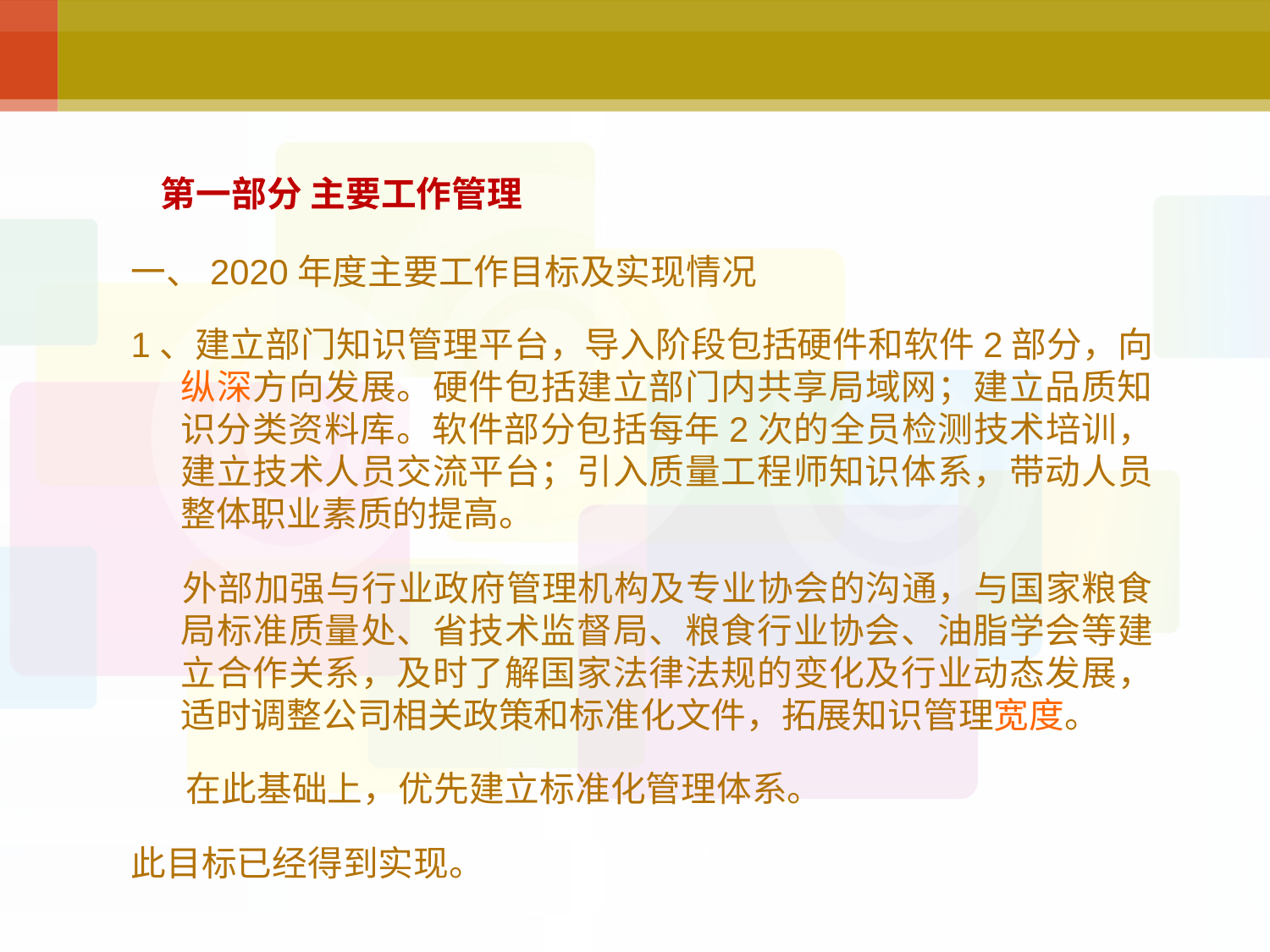

# 第一部分 主要工作管理
一、2020年度主要工作目标及实现情况
1、建立部门知识管理平台，导入阶段包括硬件和软件2部分，向纵深方向发展。硬件包括建立部门内共享局域网；建立品质知识分类资料库。软件部分包括每年2次的全员检测技术培训，建立技术人员交流平台；引入质量工程师知识体系，带动人员整体职业素质的提高。
     外部加强与行业政府管理机构及专业协会的沟通，与国家粮食局标准质量处、省技术监督局、粮食行业协会、油脂学会等建立合作关系，及时了解国家法律法规的变化及行业动态发展，适时调整公司相关政策和标准化文件，拓展知识管理宽度。
      在此基础上，优先建立标准化管理体系。
此目标已经得到实现。